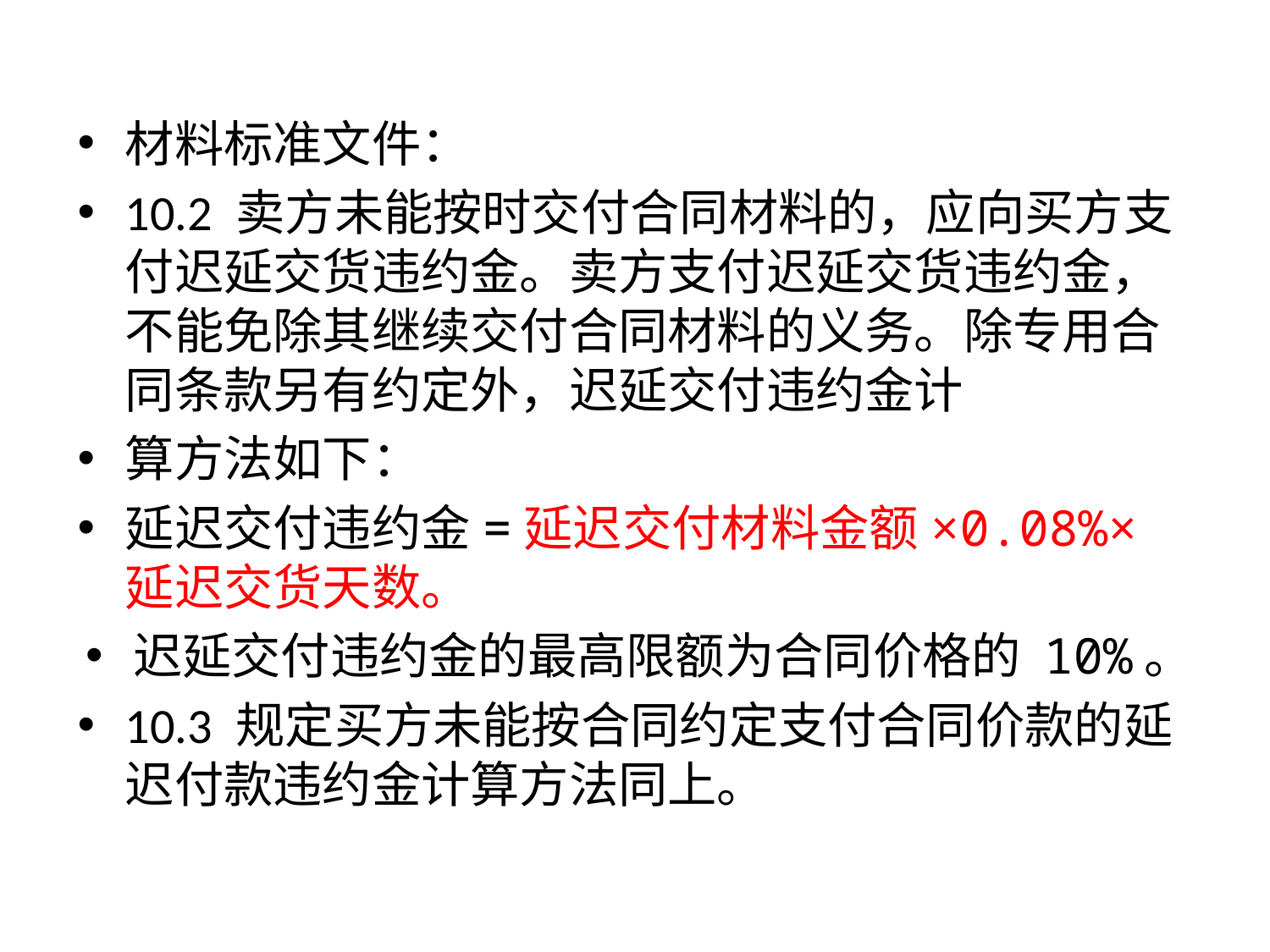

材料标准文件：
10.2 卖方未能按时交付合同材料的，应向买方支付迟延交货违约金。卖方支付迟延交货违约金，不能免除其继续交付合同材料的义务。除专用合同条款另有约定外，迟延交付违约金计
算方法如下：
延迟交付违约金=延迟交付材料金额×0.08%×延迟交货天数。
迟延交付违约金的最高限额为合同价格的 10%。
10.3 规定买方未能按合同约定支付合同价款的延迟付款违约金计算方法同上。